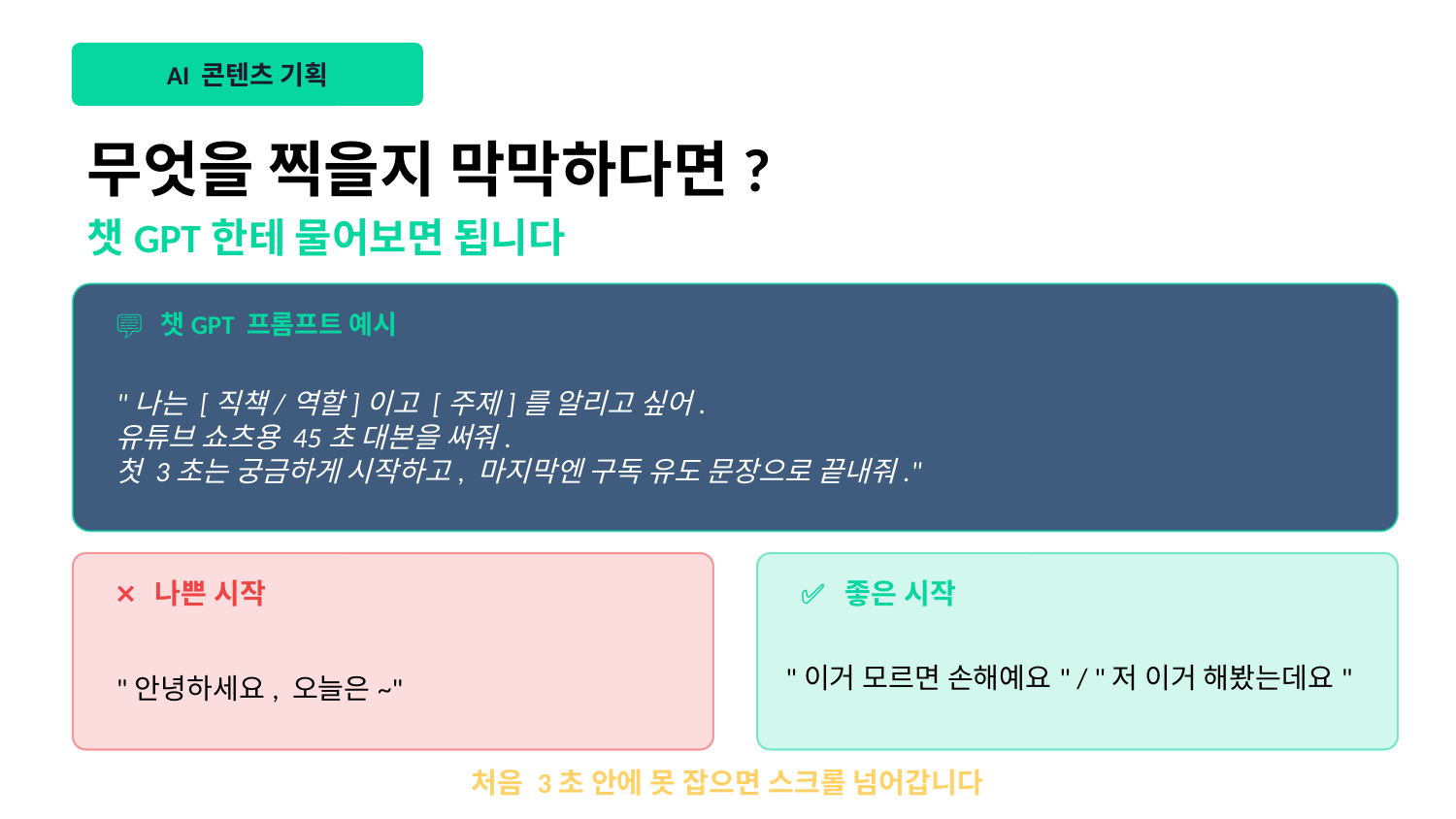

AI 콘텐츠 기획
무엇을 찍을지 막막하다면?
챗GPT한테 물어보면 됩니다

💬  챗GPT 프롬프트 예시
"나는 [직책/역할]이고 [주제]를 알리고 싶어.
유튜브 쇼츠용 45초 대본을 써줘.
첫 3초는 궁금하게 시작하고, 마지막엔 구독 유도 문장으로 끝내줘."

❌  나쁜 시작
✅  좋은 시작
"이거 모르면 손해예요" / "저 이거 해봤는데요"
"안녕하세요, 오늘은~"
처음 3초 안에 못 잡으면 스크롤 넘어갑니다